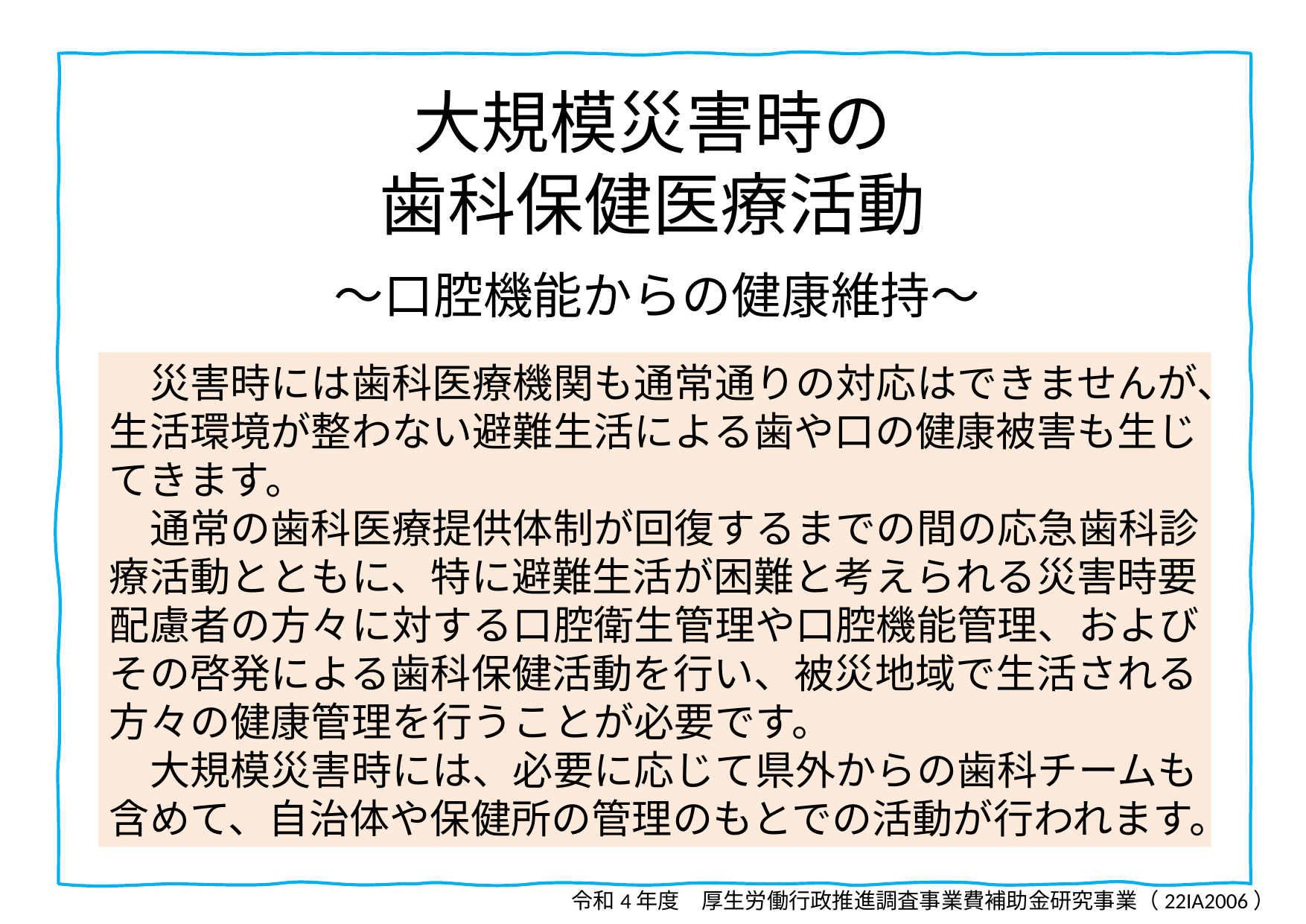

大規模災害時の
歯科保健医療活動
～口腔機能からの健康維持～
　災害時には歯科医療機関も通常通りの対応はできませんが、生活環境が整わない避難生活による歯や口の健康被害も生じてきます。
　通常の歯科医療提供体制が回復するまでの間の応急歯科診療活動とともに、特に避難生活が困難と考えられる災害時要配慮者の方々に対する口腔衛生管理や口腔機能管理、およびその啓発による歯科保健活動を行い、被災地域で生活される方々の健康管理を行うことが必要です。
　大規模災害時には、必要に応じて県外からの歯科チームも含めて、自治体や保健所の管理のもとでの活動が行われます。
令和4年度　厚生労働行政推進調査事業費補助金研究事業（22IA2006）